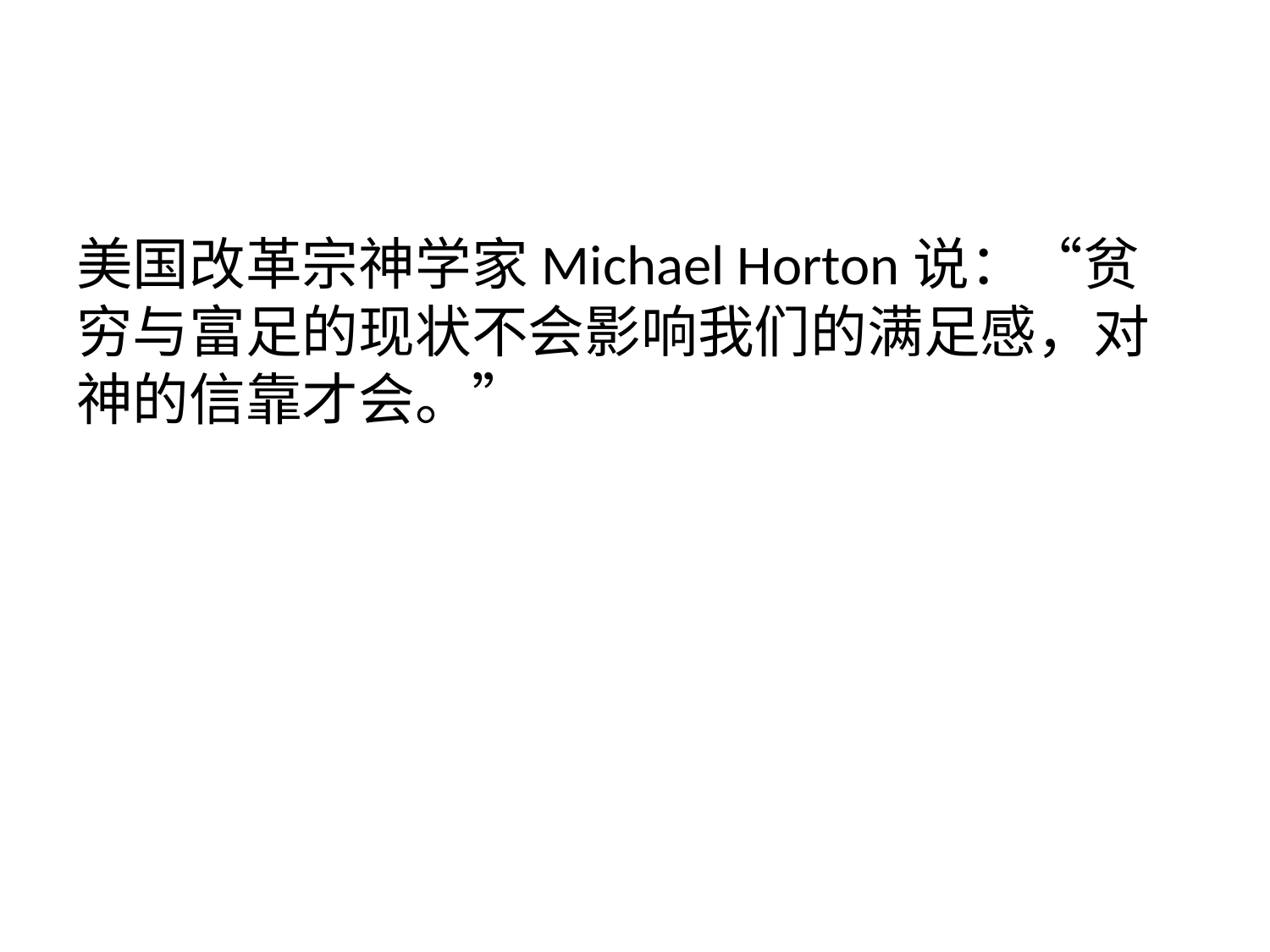

#
美国改革宗神学家Michael Horton说：“贫穷与富足的现状不会影响我们的满足感，对神的信靠才会。”